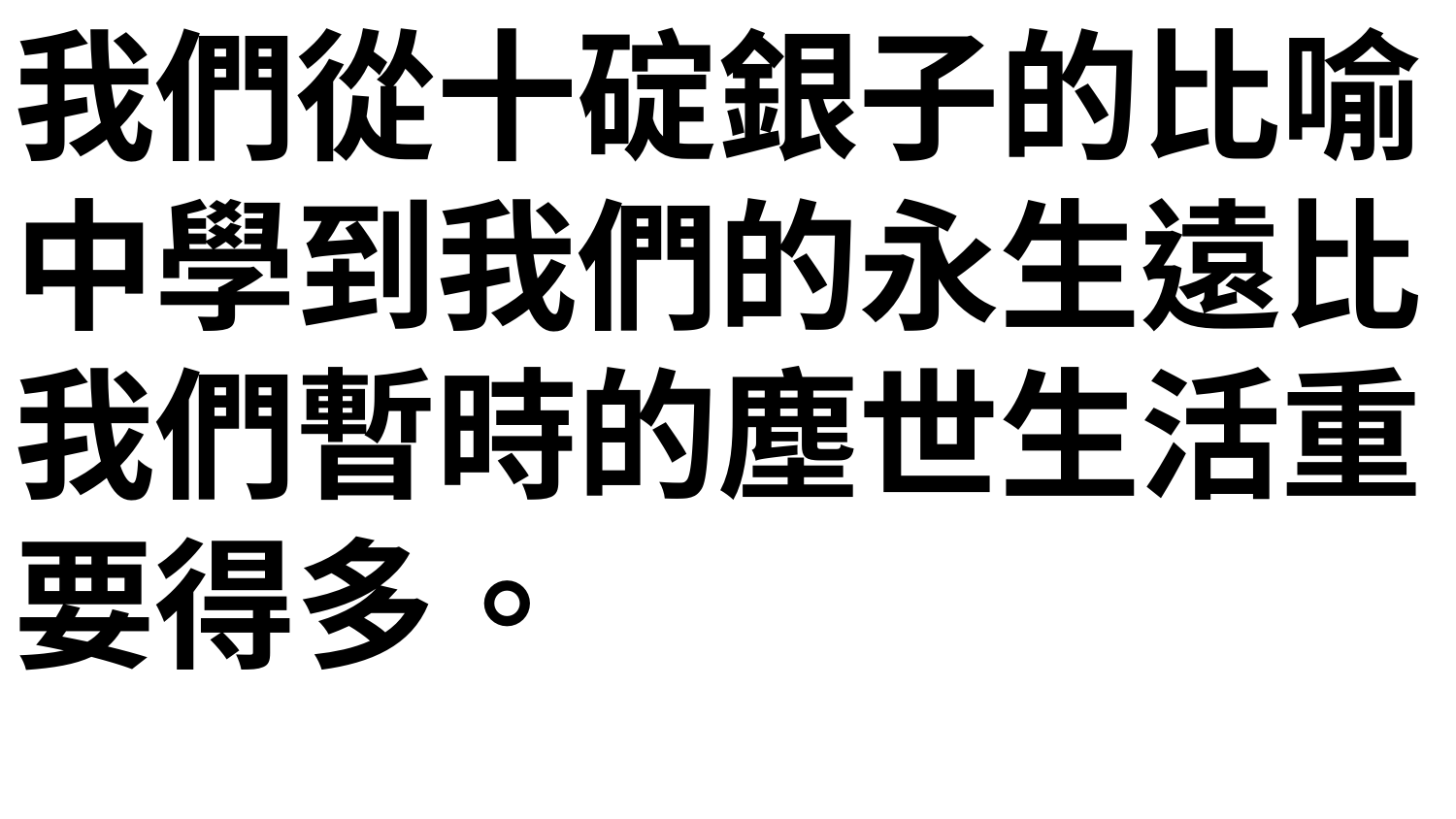

我們從十碇銀子的比喻中學到我們的永生遠比我們暫時的塵世生活重要得多。